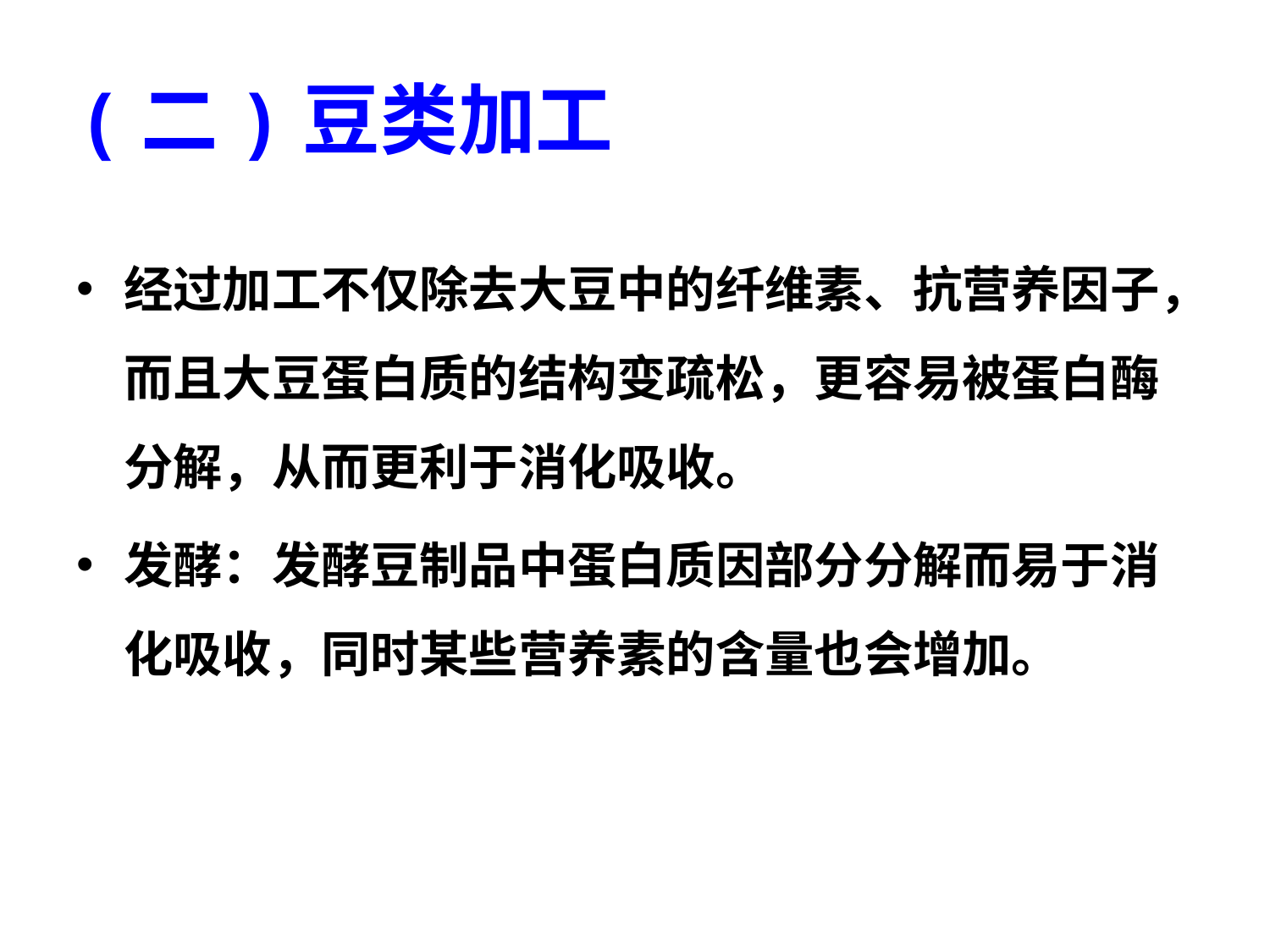

# (二)豆类加工
经过加工不仅除去大豆中的纤维素、抗营养因子，而且大豆蛋白质的结构变疏松，更容易被蛋白酶分解，从而更利于消化吸收。
发酵：发酵豆制品中蛋白质因部分分解而易于消化吸收，同时某些营养素的含量也会增加。